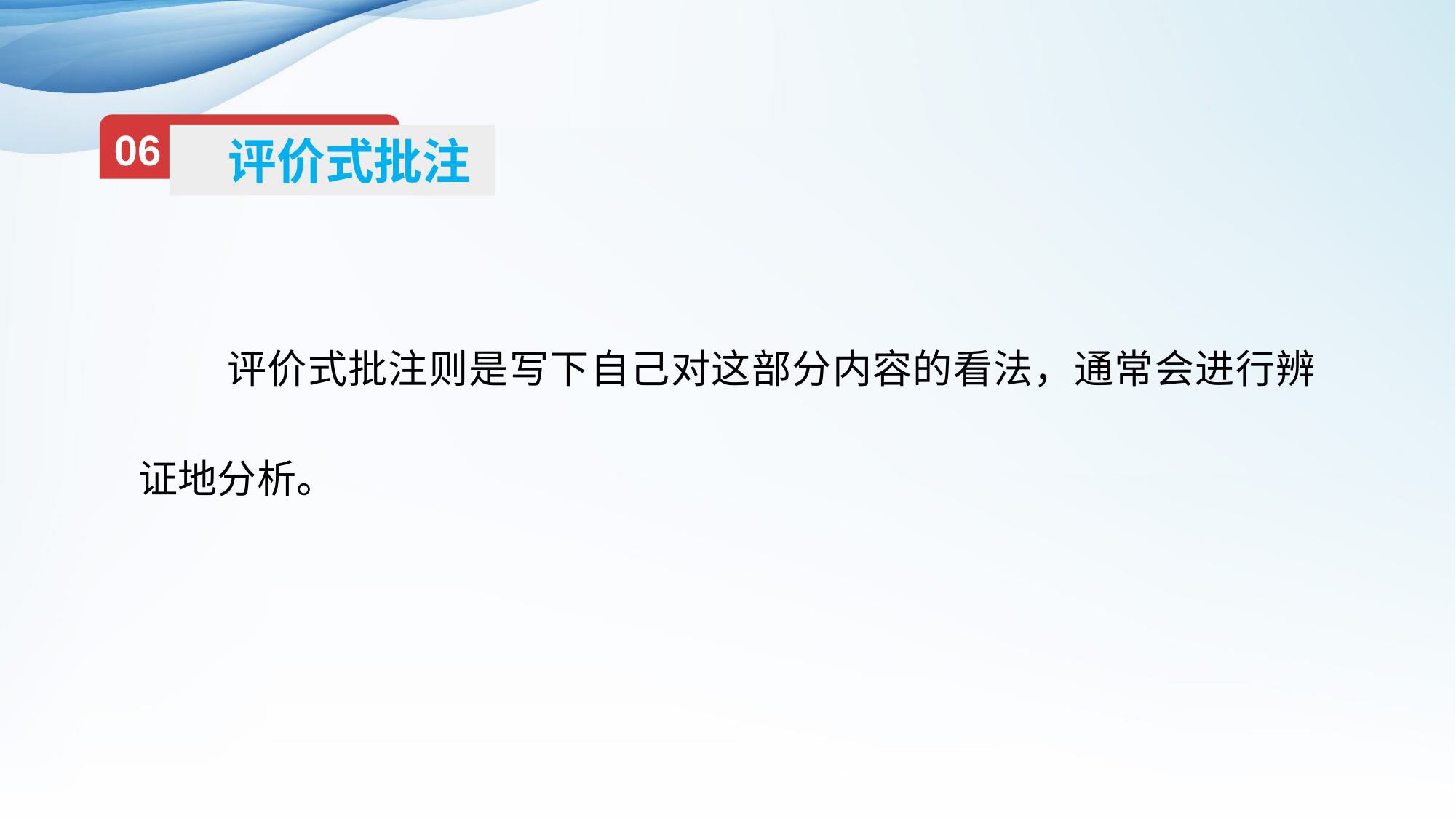

06
    评价式批注
     评价式批注则是写下自己对这部分内容的看法，通常会进行辨证地分析。